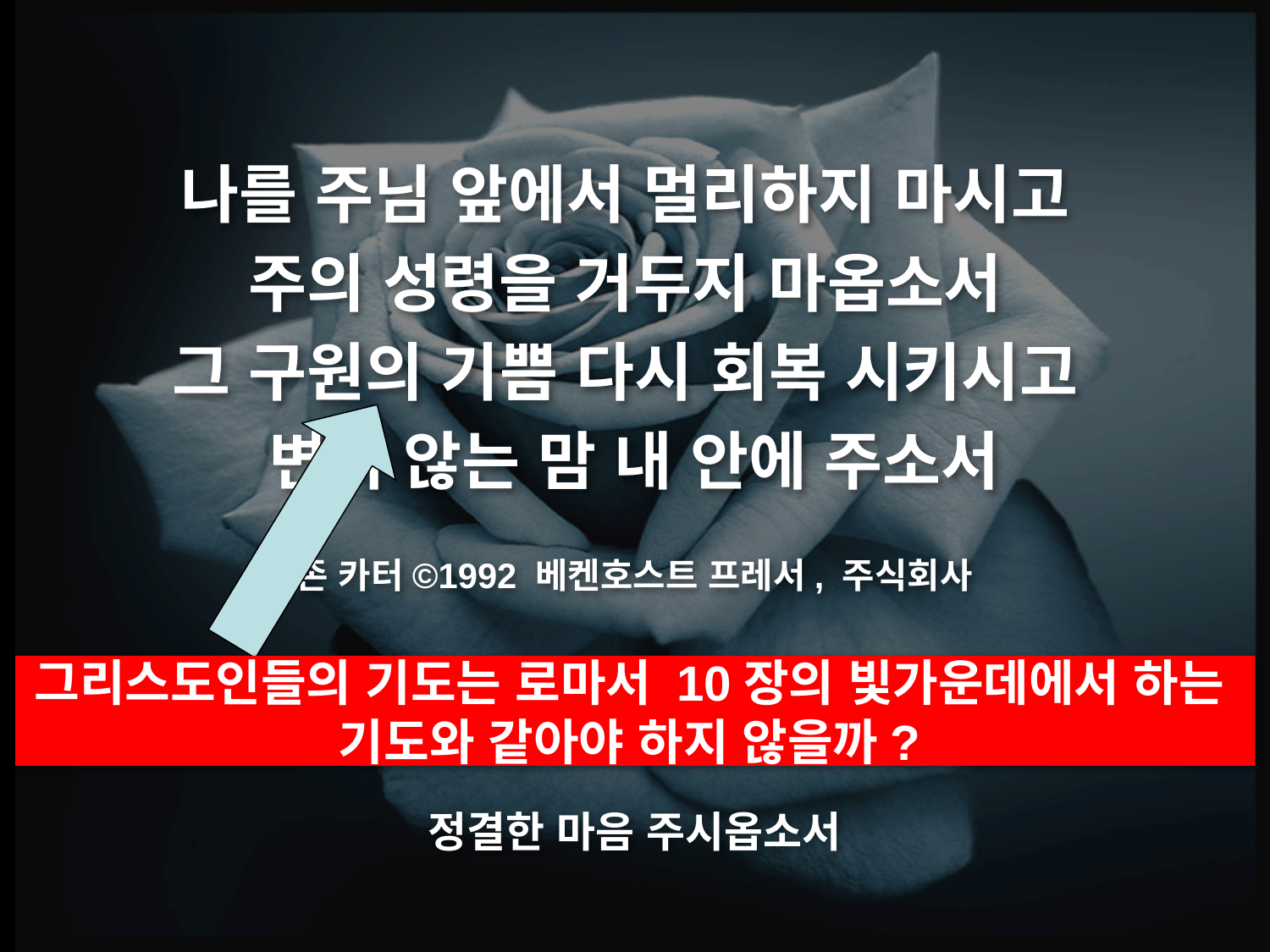

나를 주님 앞에서 멀리하지 마시고
주의 성령을 거두지 마옵소서
그 구원의 기쁨 다시 회복 시키시고
변치 않는 맘 내 안에 주소서

존 카터©1992 베켄호스트 프레서, 주식회사

그리스도인들의 기도는 로마서 10장의 빛가운데에서 하는 기도와 같아야 하지 않을까?
# 정결한 마음 주시옵소서